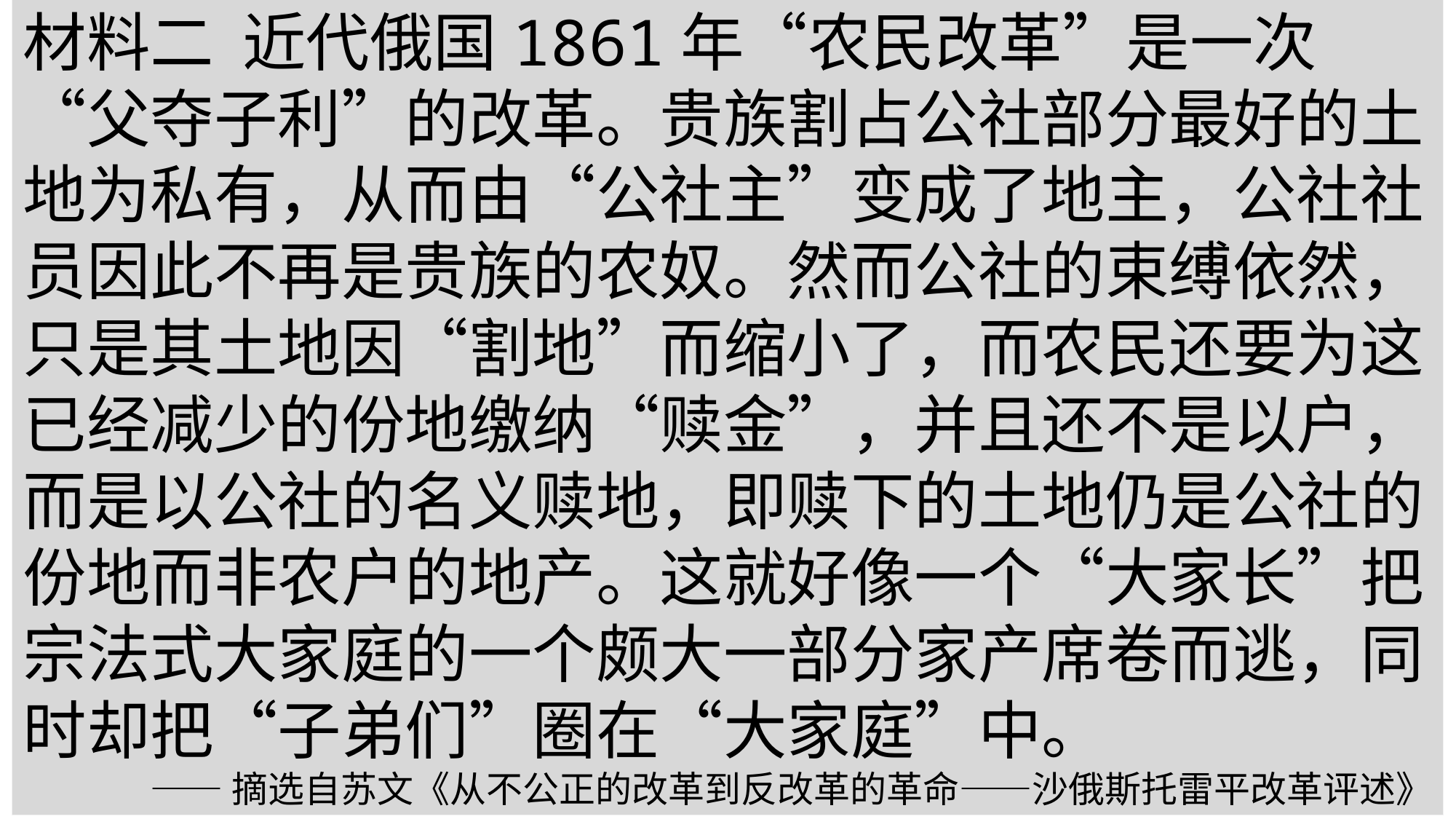

材料二  近代俄国1861年“农民改革”是一次“父夺子利”的改革。贵族割占公社部分最好的土地为私有，从而由“公社主”变成了地主，公社社员因此不再是贵族的农奴。然而公社的束缚依然，只是其土地因“割地”而缩小了，而农民还要为这已经减少的份地缴纳“赎金”，并且还不是以户，而是以公社的名义赎地，即赎下的土地仍是公社的份地而非农户的地产。这就好像一个“大家长”把宗法式大家庭的一个颇大一部分家产席卷而逃，同时却把“子弟们”圈在“大家庭”中。
——摘选自苏文《从不公正的改革到反改革的革命——沙俄斯托雷平改革评述》